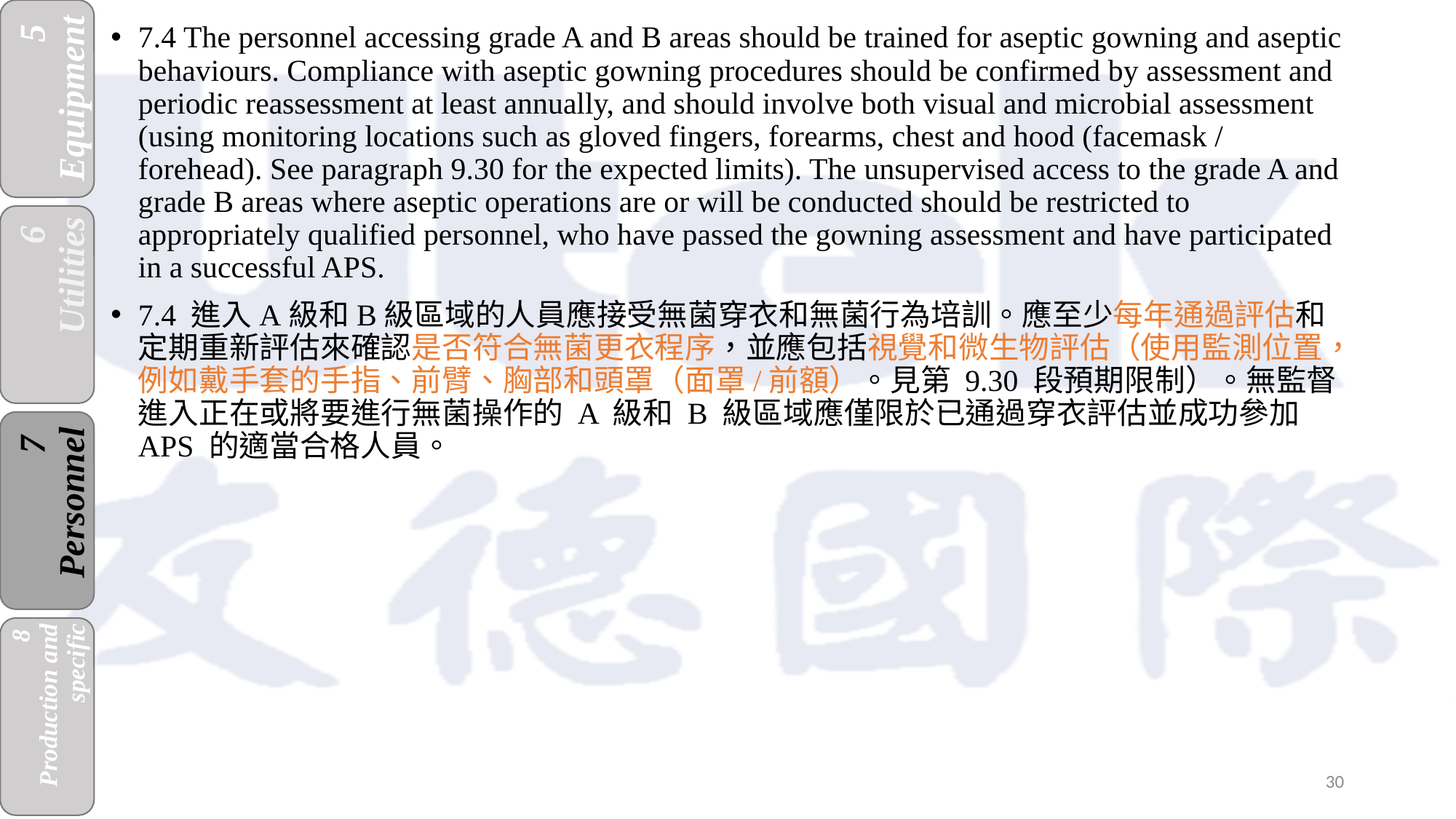

7.4 The personnel accessing grade A and B areas should be trained for aseptic gowning and aseptic behaviours. Compliance with aseptic gowning procedures should be confirmed by assessment and periodic reassessment at least annually, and should involve both visual and microbial assessment (using monitoring locations such as gloved fingers, forearms, chest and hood (facemask / forehead). See paragraph 9.30 for the expected limits). The unsupervised access to the grade A and grade B areas where aseptic operations are or will be conducted should be restricted to appropriately qualified personnel, who have passed the gowning assessment and have participated in a successful APS.
7.4 進入A級和B級區域的人員應接受無菌穿衣和無菌行為培訓。應至少每年通過評估和定期重新評估來確認是否符合無菌更衣程序，並應包括視覺和微生物評估（使用監測位置，例如戴手套的手指、前臂、胸部和頭罩（面罩/前額）。見第 9.30 段預期限制）。無監督進入正在或將要進行無菌操作的 A 級和 B 級區域應僅限於已通過穿衣評估並成功參加 APS 的適當合格人員。

30